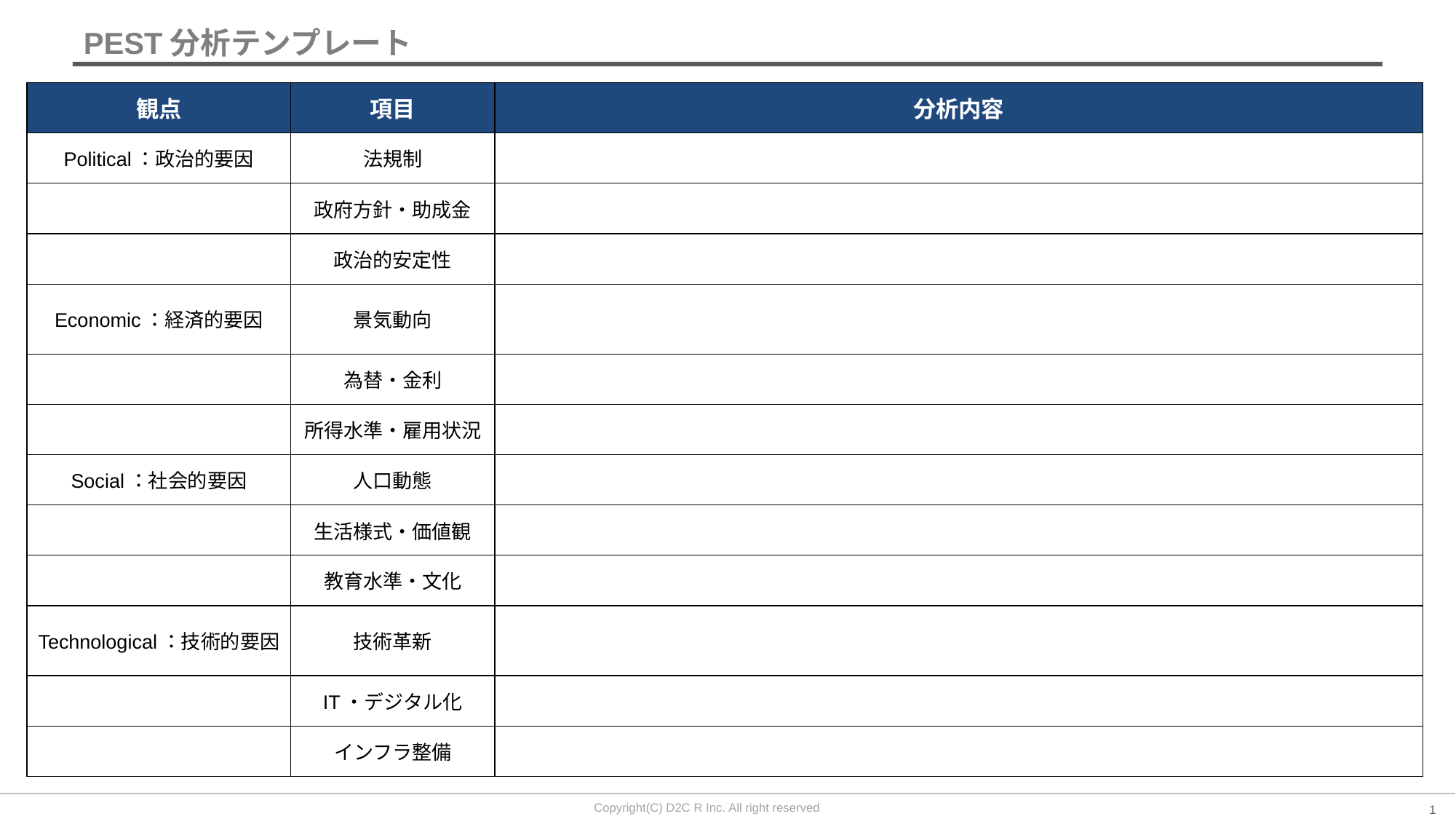

# PEST分析テンプレート
| 観点 | 項目 | 分析内容 |
| --- | --- | --- |
| Political：政治的要因 | 法規制 |  |
|  | 政府方針・助成金 |  |
|  | 政治的安定性 |  |
| Economic：経済的要因 | 景気動向 |  |
|  | 為替・金利 |  |
|  | 所得水準・雇用状況 |  |
| Social：社会的要因 | 人口動態 |  |
|  | 生活様式・価値観 |  |
|  | 教育水準・文化 |  |
| Technological：技術的要因 | 技術革新 |  |
|  | IT・デジタル化 |  |
|  | インフラ整備 |  |